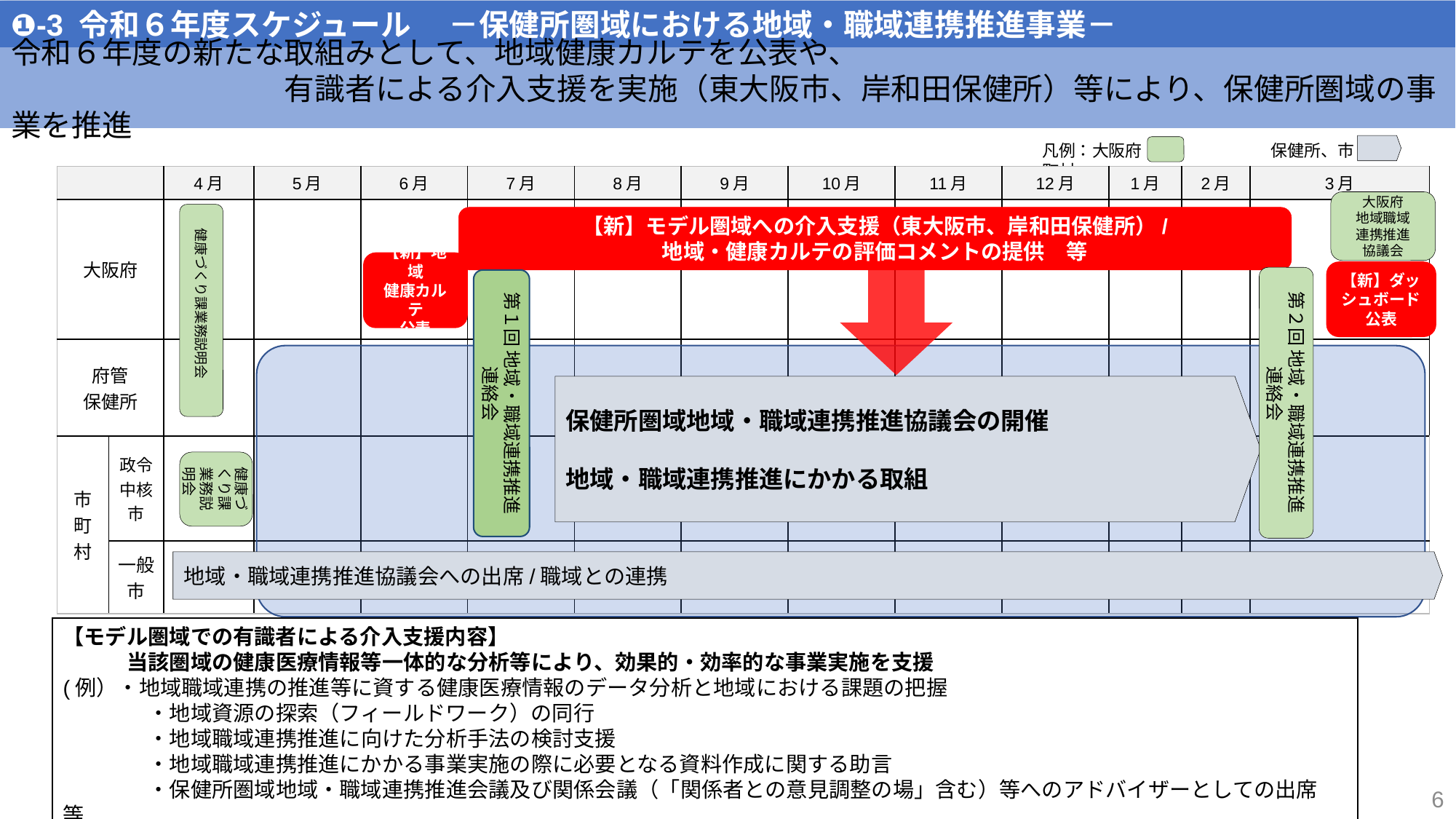

❶-3 令和６年度スケジュール　 －保健所圏域における地域・職域連携推進事業－
令和６年度の新たな取組みとして、地域健康カルテを公表や、
　　　　　　　　　有識者による介入支援を実施（東大阪市、岸和田保健所）等により、保健所圏域の事業を推進
凡例：大阪府　　　　　　　   保健所、市町村

|  |  | 4月 | 5月 | 6月 | 7月 | 8月 | 9月 | 10月 | 11月 | 12月 | 1月 | 2月 | 3月 |
| --- | --- | --- | --- | --- | --- | --- | --- | --- | --- | --- | --- | --- | --- |
| 大阪府 |  |  |  |  |  |  |  |  |  |  |  |  |  |
| 府管 保健所 |  |  |  |  |  |  |  |  |  |  |  |  |  |
| 市町村 | 政令中核市 |  |  |  |  |  |  |  |  |  |  |  |  |
|  | 一般市 |  |  |  |  |  |  |  |  |  |  |  |  |
大阪府
地域職域
連携推進
協議会
健康づくり課業務説明会
【新】モデル圏域への介入支援（東大阪市、岸和田保健所）/
地域・健康カルテの評価コメントの提供　等
【新】地域
健康カルテ
公表
【新】ダッシュボード公表

第２回 地域・職域連携推進
連絡会
第１回 地域・職域連携推進
連絡会

保健所圏域地域・職域連携推進協議会の開催

地域・職域連携推進にかかる取組
健康づくり課業務説明会
地域・職域連携推進協議会への出席/職域との連携
【モデル圏域での有識者による介入支援内容】
　　　当該圏域の健康医療情報等一体的な分析等により、効果的・効率的な事業実施を支援
(例）・地域職域連携の推進等に資する健康医療情報のデータ分析と地域における課題の把握
　　　　・地域資源の探索（フィールドワーク）の同行
　　　　・地域職域連携推進に向けた分析手法の検討支援
　　　　・地域職域連携推進にかかる事業実施の際に必要となる資料作成に関する助言
　　　　・保健所圏域地域・職域連携推進会議及び関係会議（「関係者との意見調整の場」含む）等へのアドバイザーとしての出席　等
6